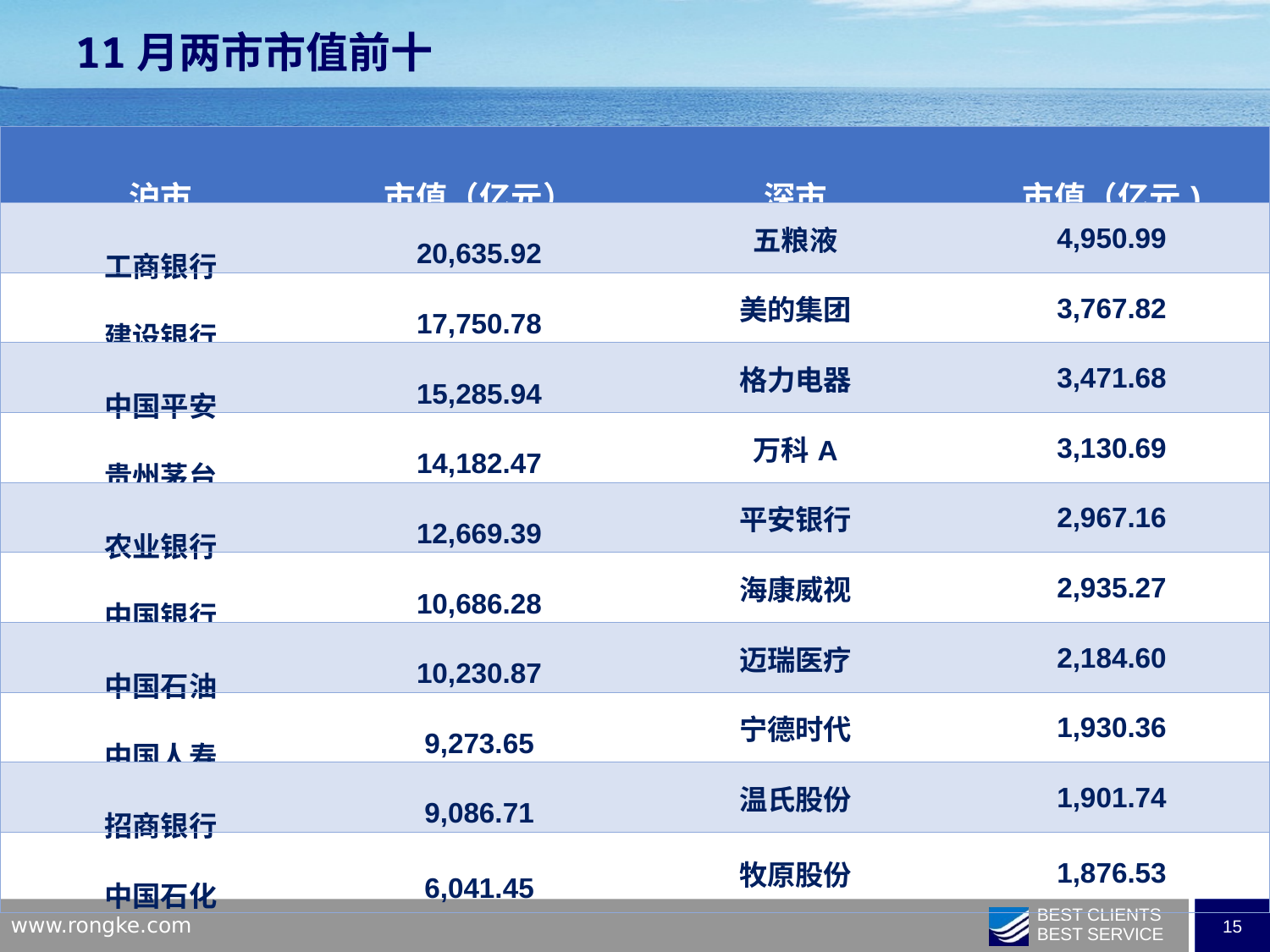

11月两市市值前十
| 沪市 | 市值（亿元） | 深市 | 市值（亿元) |
| --- | --- | --- | --- |
| 工商银行 | 20,635.92 | 五粮液 | 4,950.99 |
| 建设银行 | 17,750.78 | 美的集团 | 3,767.82 |
| 中国平安 | 15,285.94 | 格力电器 | 3,471.68 |
| 贵州茅台 | 14,182.47 | 万科A | 3,130.69 |
| 农业银行 | 12,669.39 | 平安银行 | 2,967.16 |
| 中国银行 | 10,686.28 | 海康威视 | 2,935.27 |
| 中国石油 | 10,230.87 | 迈瑞医疗 | 2,184.60 |
| 中国人寿 | 9,273.65 | 宁德时代 | 1,930.36 |
| 招商银行 | 9,086.71 | 温氏股份 | 1,901.74 |
| 中国石化 | 6,041.45 | 牧原股份 | 1,876.53 |